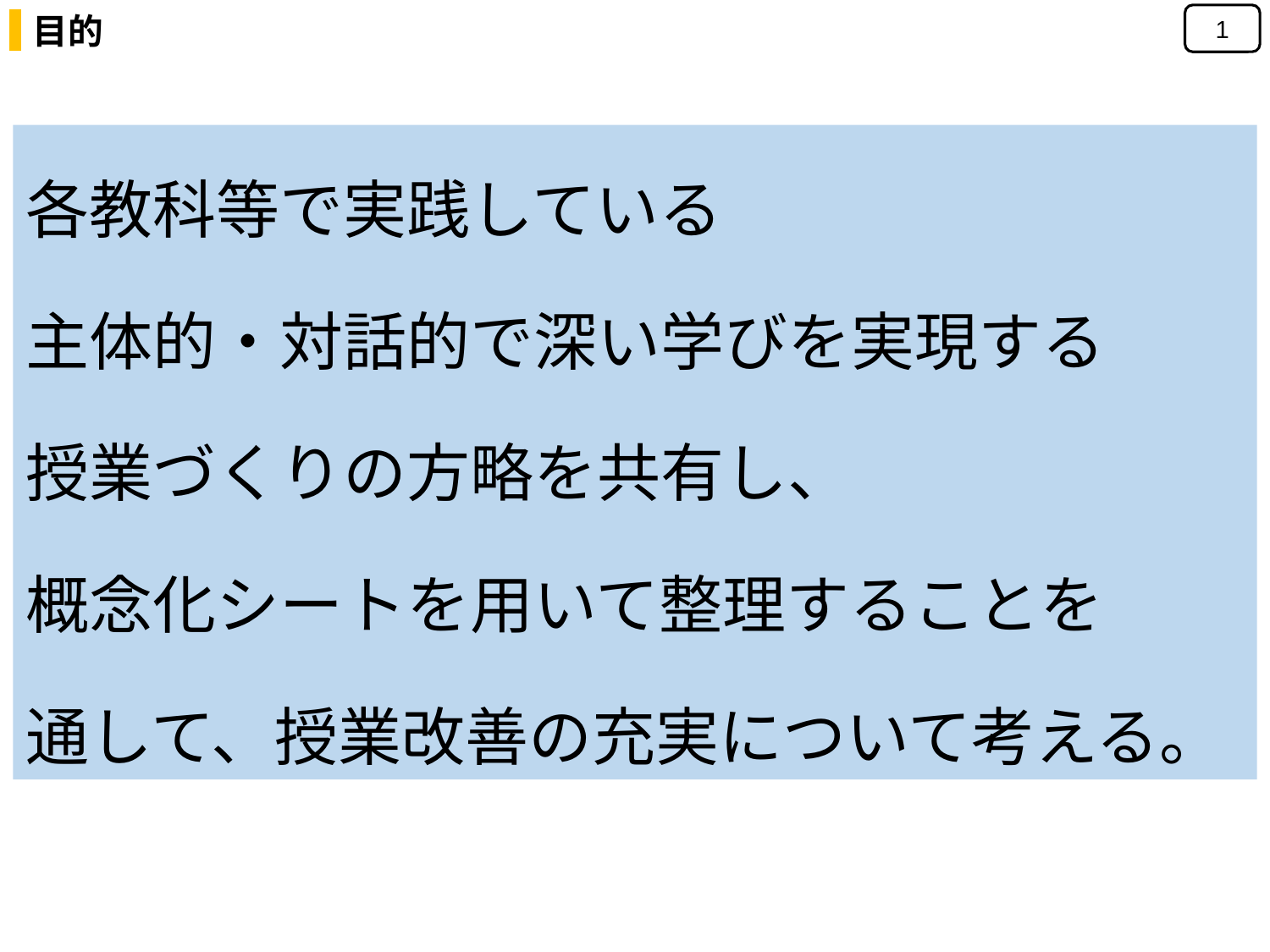

目的
1

各教科等で実践している
主体的・対話的で深い学びを実現する
授業づくりの方略を共有し、
概念化シートを用いて整理することを
通して、授業改善の充実について考える。